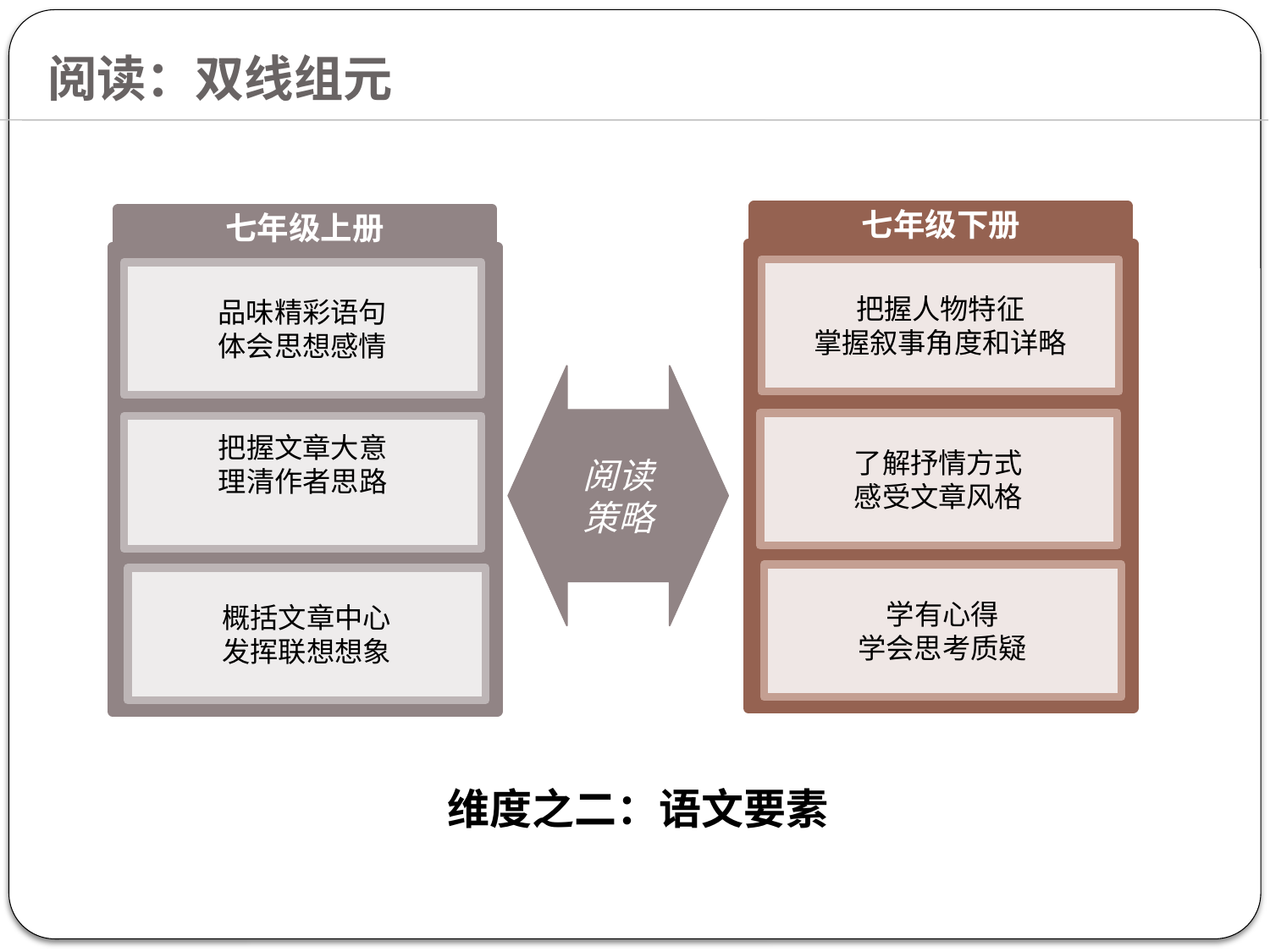

# 阅读：双线组元

七年级下册

把握人物特征
掌握叙事角度和详略
了解抒情方式
感受文章风格
学有心得
学会思考质疑
七年级上册

品味精彩语句
体会思想感情
把握文章大意
理清作者思路

概括文章中心
发挥联想想象
阅读
策略
维度之二：语文要素